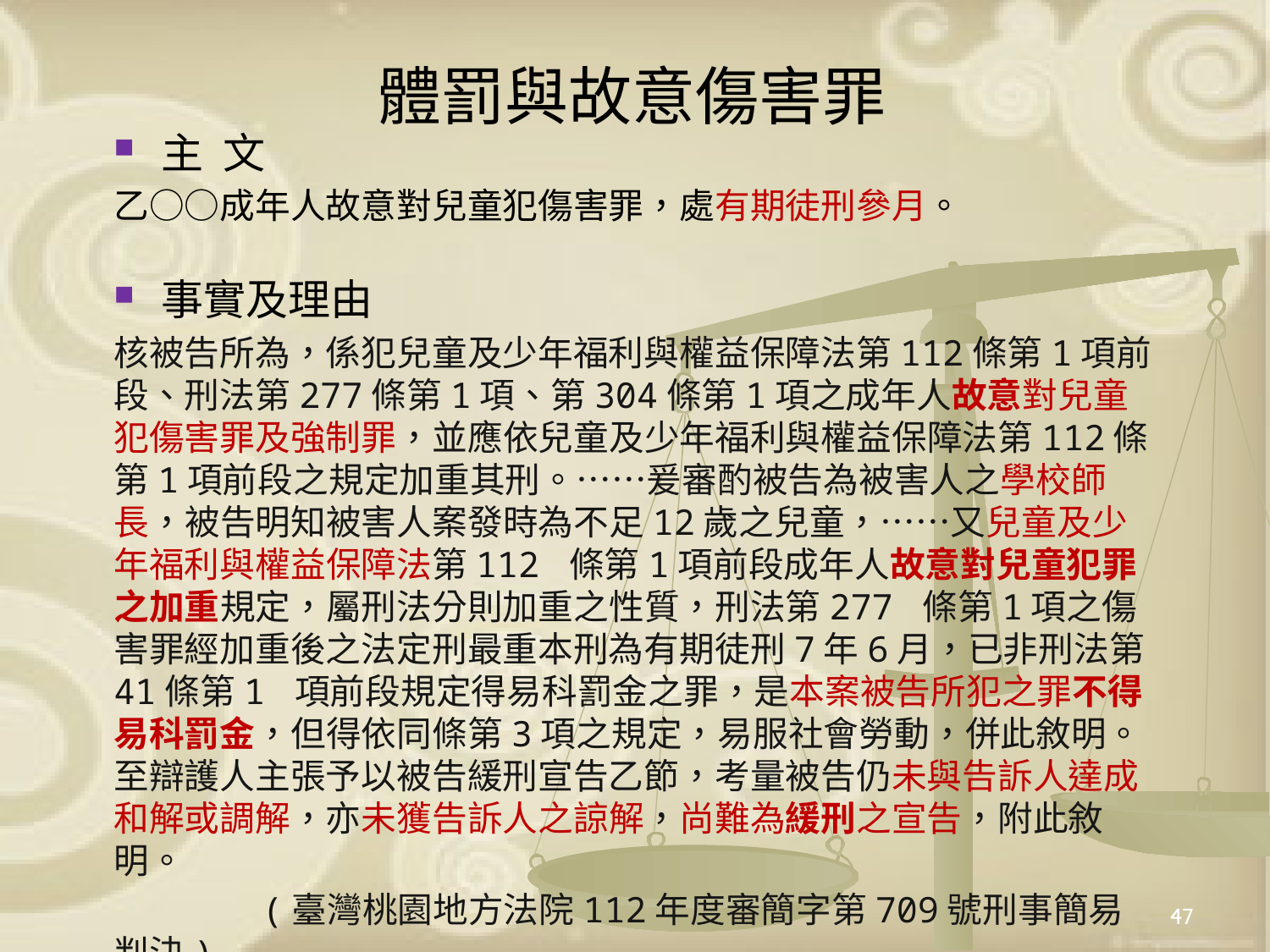

# 體罰與故意傷害罪
主  文
乙○○成年人故意對兒童犯傷害罪，處有期徒刑參月。
事實及理由
核被告所為，係犯兒童及少年福利與權益保障法第112條第1項前段、刑法第277條第1項、第304條第1項之成年人故意對兒童犯傷害罪及強制罪，並應依兒童及少年福利與權益保障法第112條第1項前段之規定加重其刑。……爰審酌被告為被害人之學校師長，被告明知被害人案發時為不足12歲之兒童，……又兒童及少年福利與權益保障法第112 條第1項前段成年人故意對兒童犯罪之加重規定，屬刑法分則加重之性質，刑法第277 條第1項之傷害罪經加重後之法定刑最重本刑為有期徒刑7年6月，已非刑法第41條第1 項前段規定得易科罰金之罪，是本案被告所犯之罪不得易科罰金，但得依同條第3項之規定，易服社會勞動，併此敘明。至辯護人主張予以被告緩刑宣告乙節，考量被告仍未與告訴人達成和解或調解，亦未獲告訴人之諒解，尚難為緩刑之宣告，附此敘明。
       (臺灣桃園地方法院112年度審簡字第709號刑事簡易判決)
47